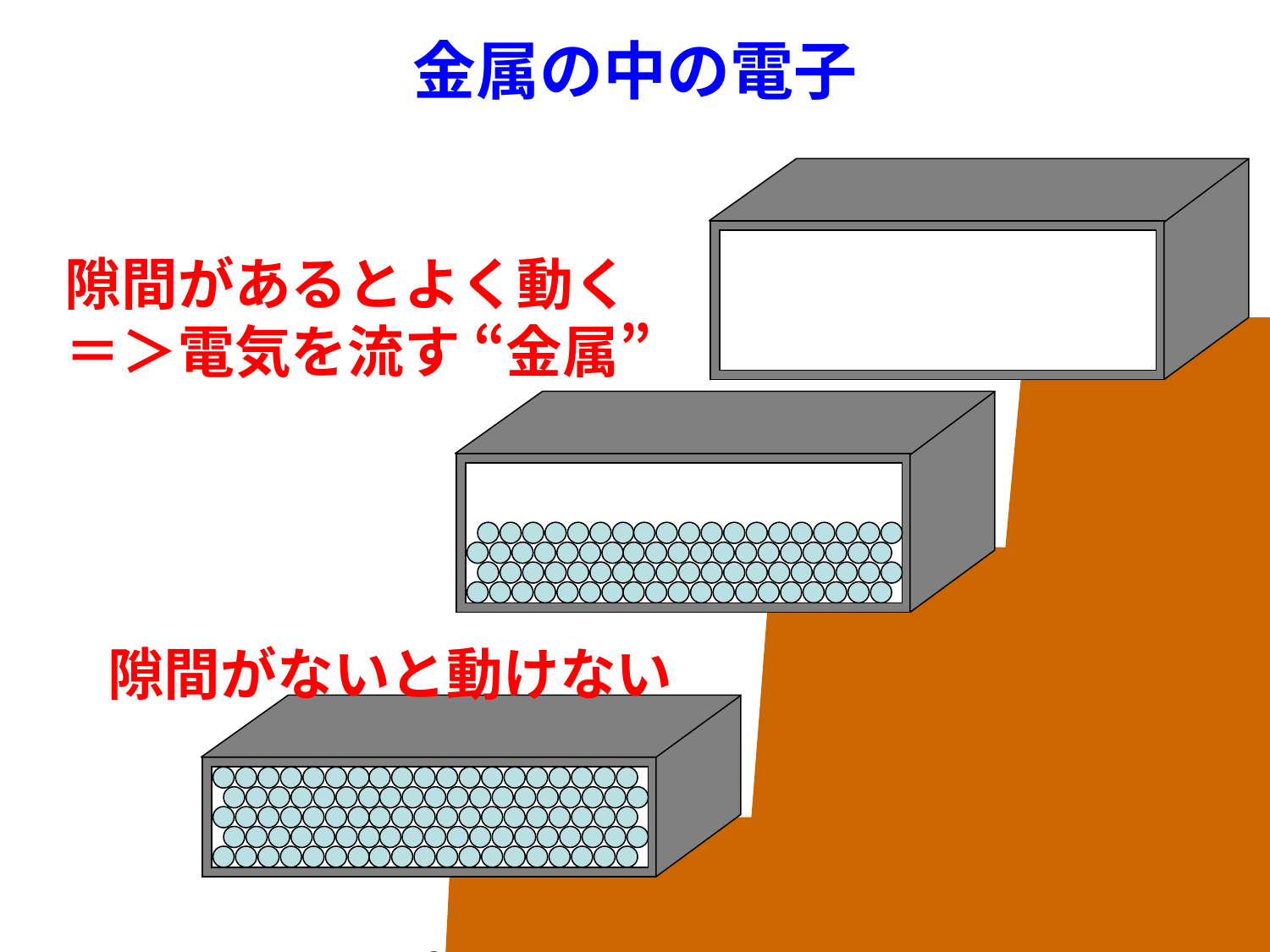

# 金属の中の電子

隙間があるとよく動く
＝＞電気を流す “金属”

隙間がないと動けない

がけの途中にあるパチンコ玉は
すぐに落ちる

上方向（エネルギー）
ただし、下の箱に隙間が無いと落ちることはできない

横方向

横方向